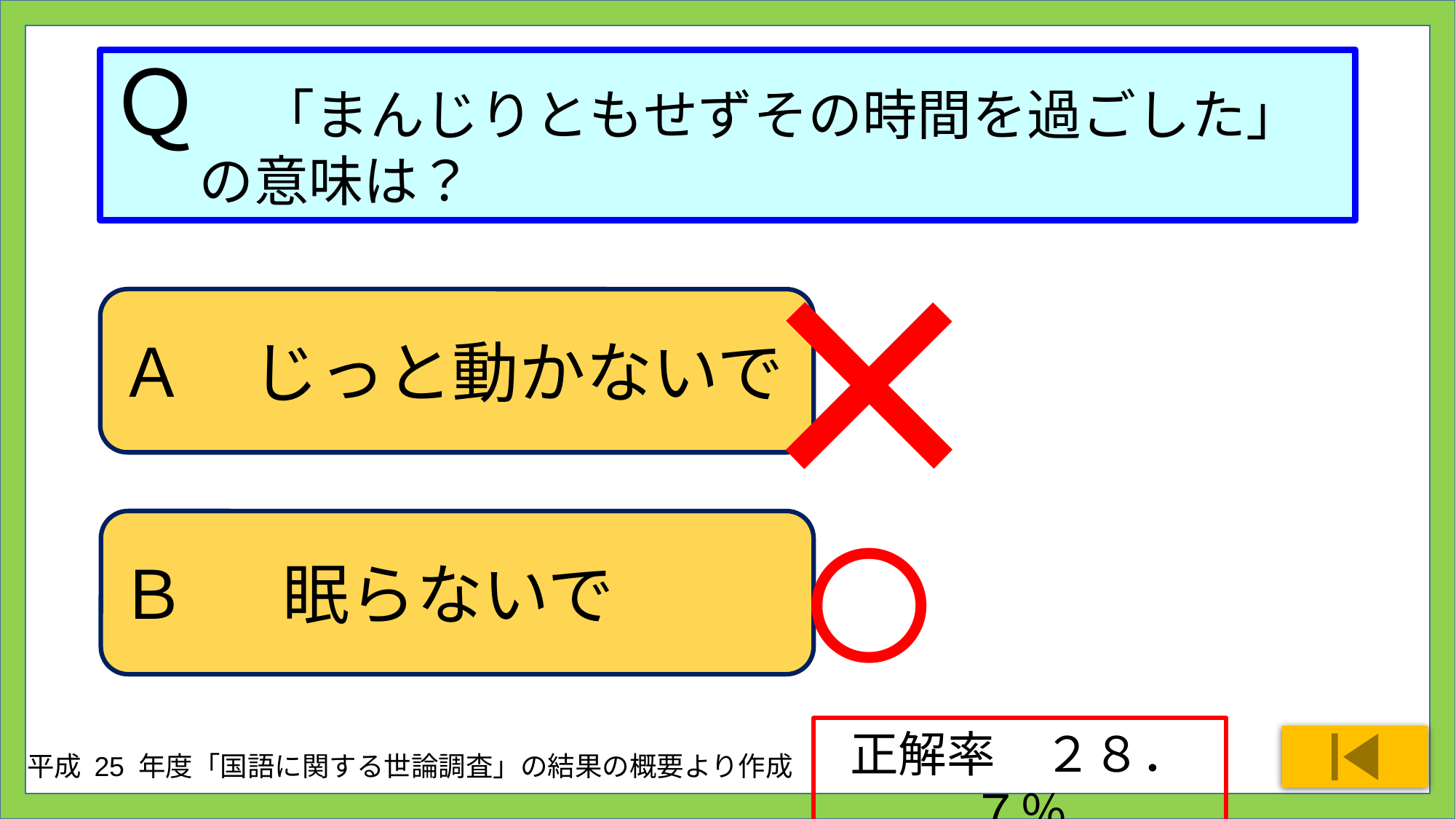

# Ｑ　「まんじりともせずその時間を過ごした」 の意味は？
×
Ａ　じっと動かないで
○
Ｂ　  眠らないで
正解率　２８．７％

平成 25 年度「国語に関する世論調査」の結果の概要より作成